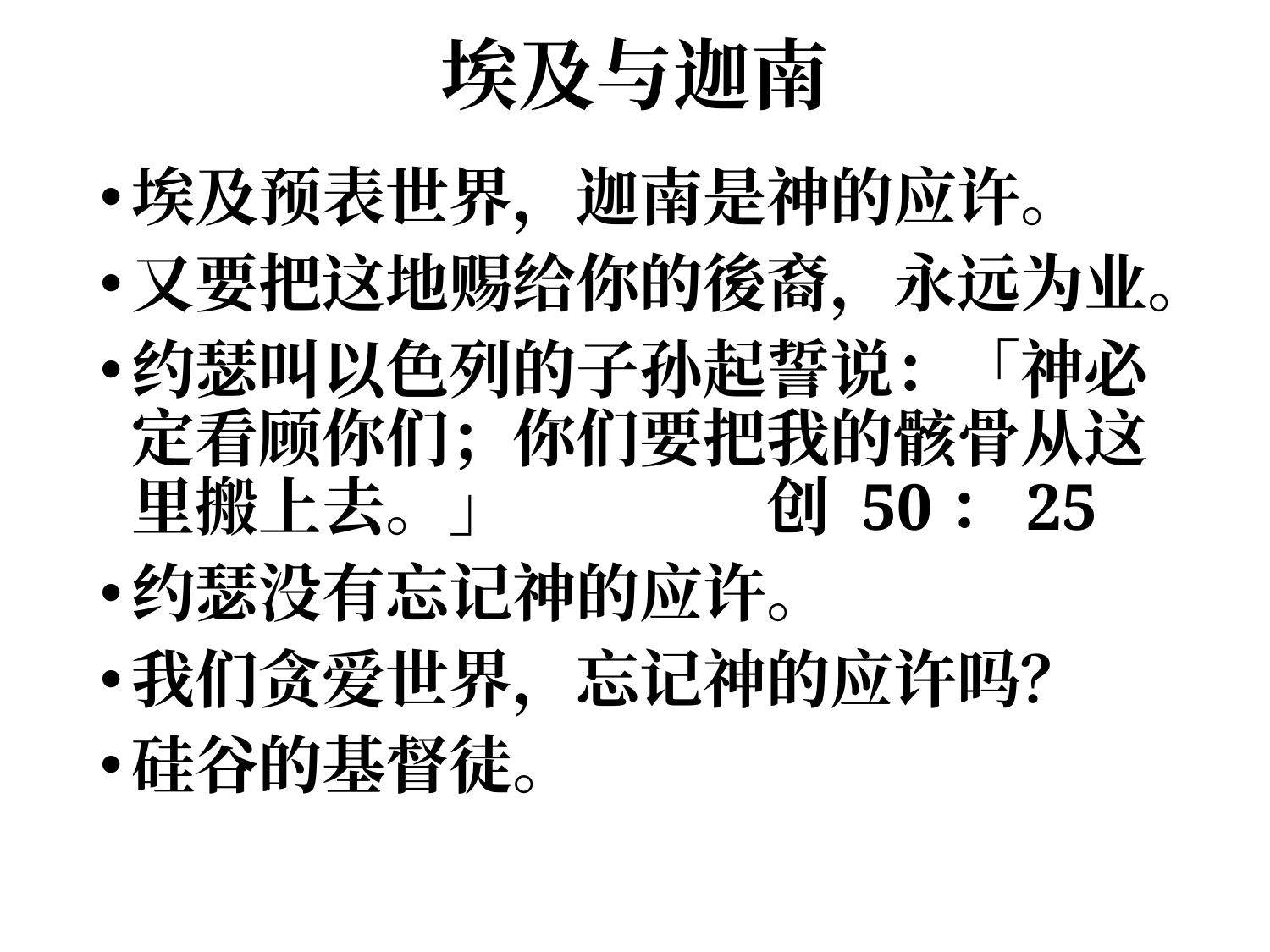

# 埃及与迦南
埃及预表世界，迦南是神的应许。
又要把这地赐给你的後裔，永远为业。
约瑟叫以色列的子孙起誓说：「神必定看顾你们；你们要把我的骸骨从这里搬上去。」		创 50：25
约瑟没有忘记神的应许。
我们贪爱世界，忘记神的应许吗？
硅谷的基督徒。